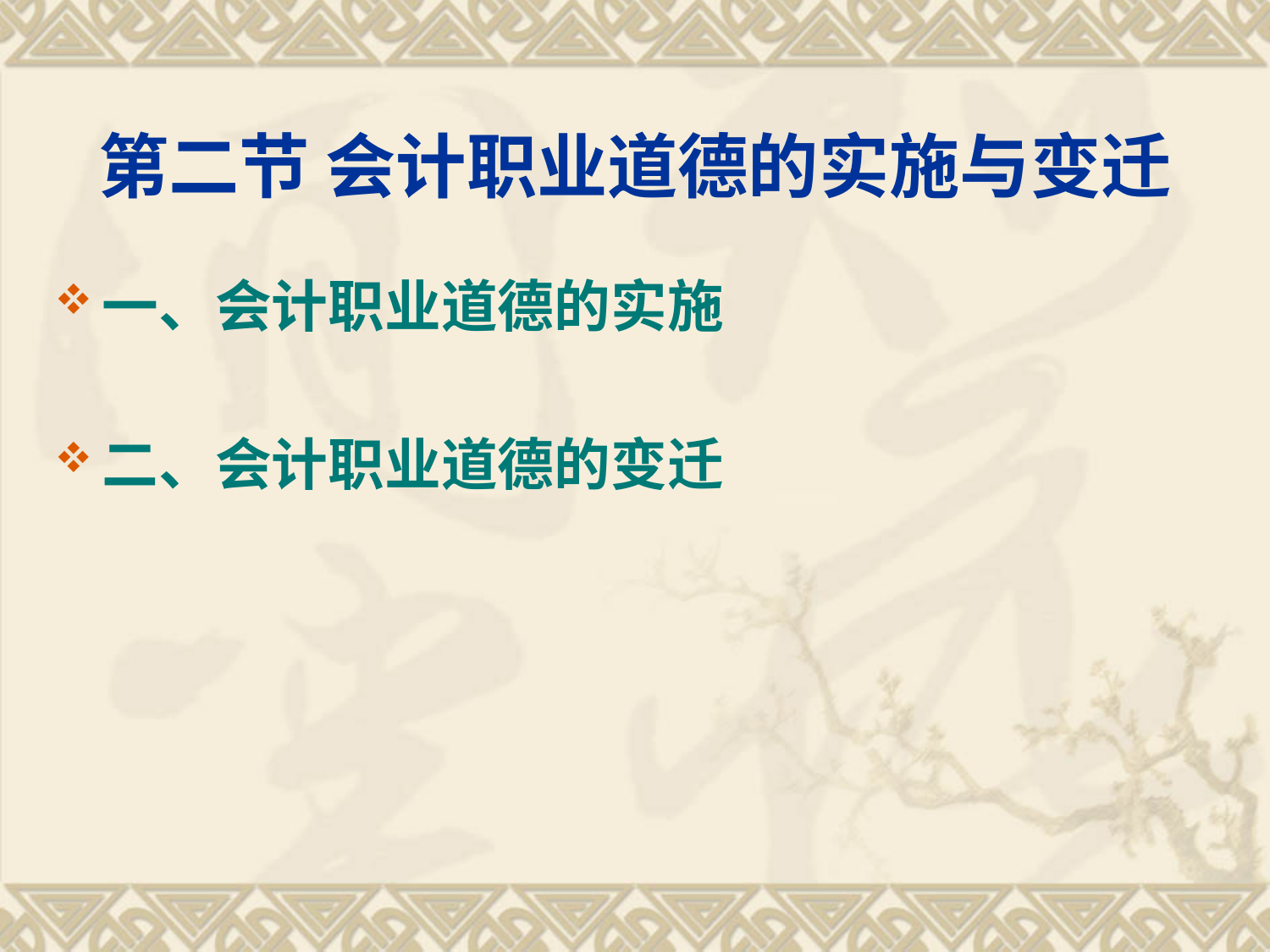

# 第二节 会计职业道德的实施与变迁
一、会计职业道德的实施

二、会计职业道德的变迁